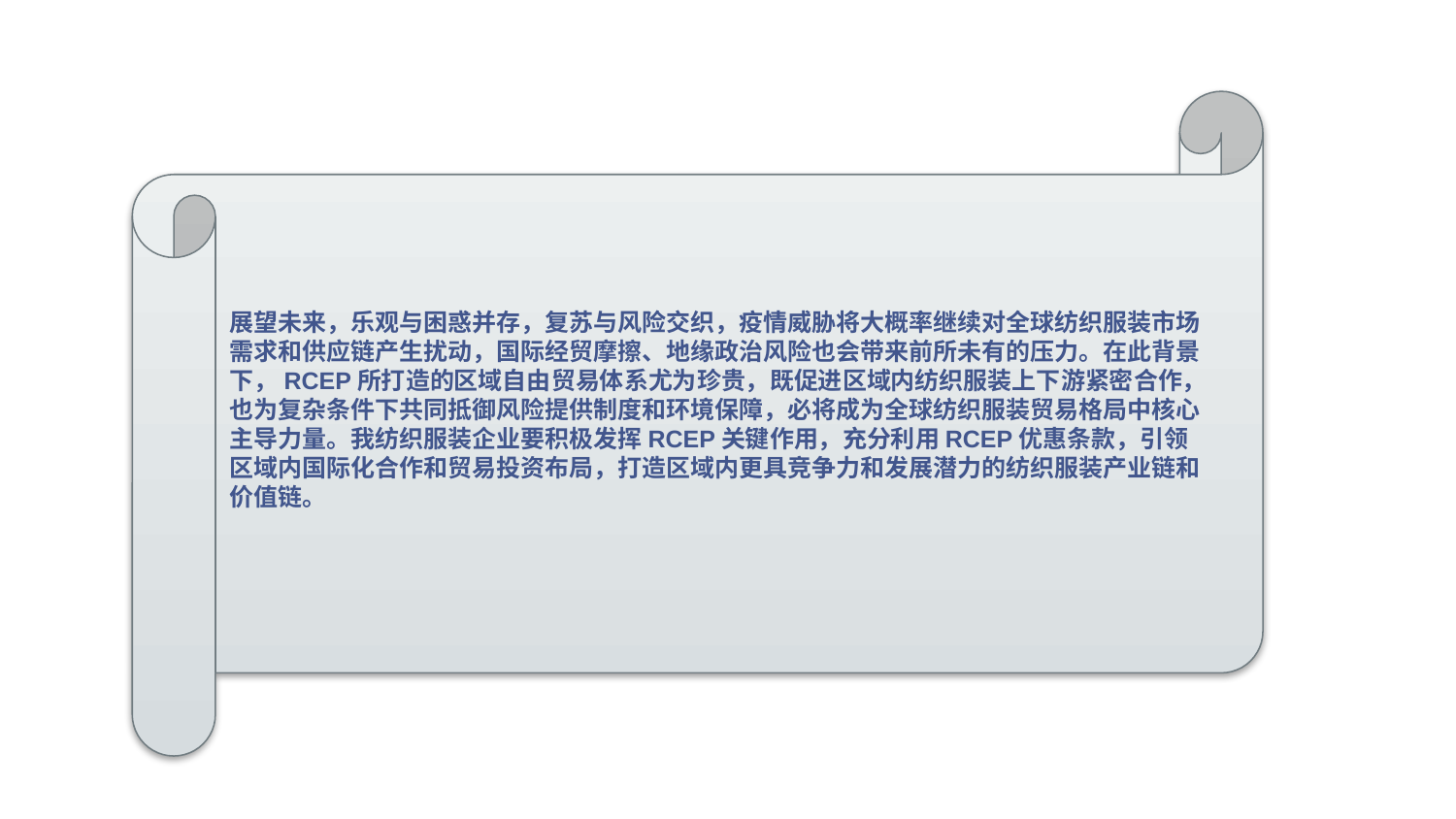

#
展望未来，乐观与困惑并存，复苏与风险交织，疫情威胁将大概率继续对全球纺织服装市场需求和供应链产生扰动，国际经贸摩擦、地缘政治风险也会带来前所未有的压力。在此背景下，RCEP所打造的区域自由贸易体系尤为珍贵，既促进区域内纺织服装上下游紧密合作，也为复杂条件下共同抵御风险提供制度和环境保障，必将成为全球纺织服装贸易格局中核心主导力量。我纺织服装企业要积极发挥RCEP关键作用，充分利用RCEP优惠条款，引领区域内国际化合作和贸易投资布局，打造区域内更具竞争力和发展潜力的纺织服装产业链和价值链。